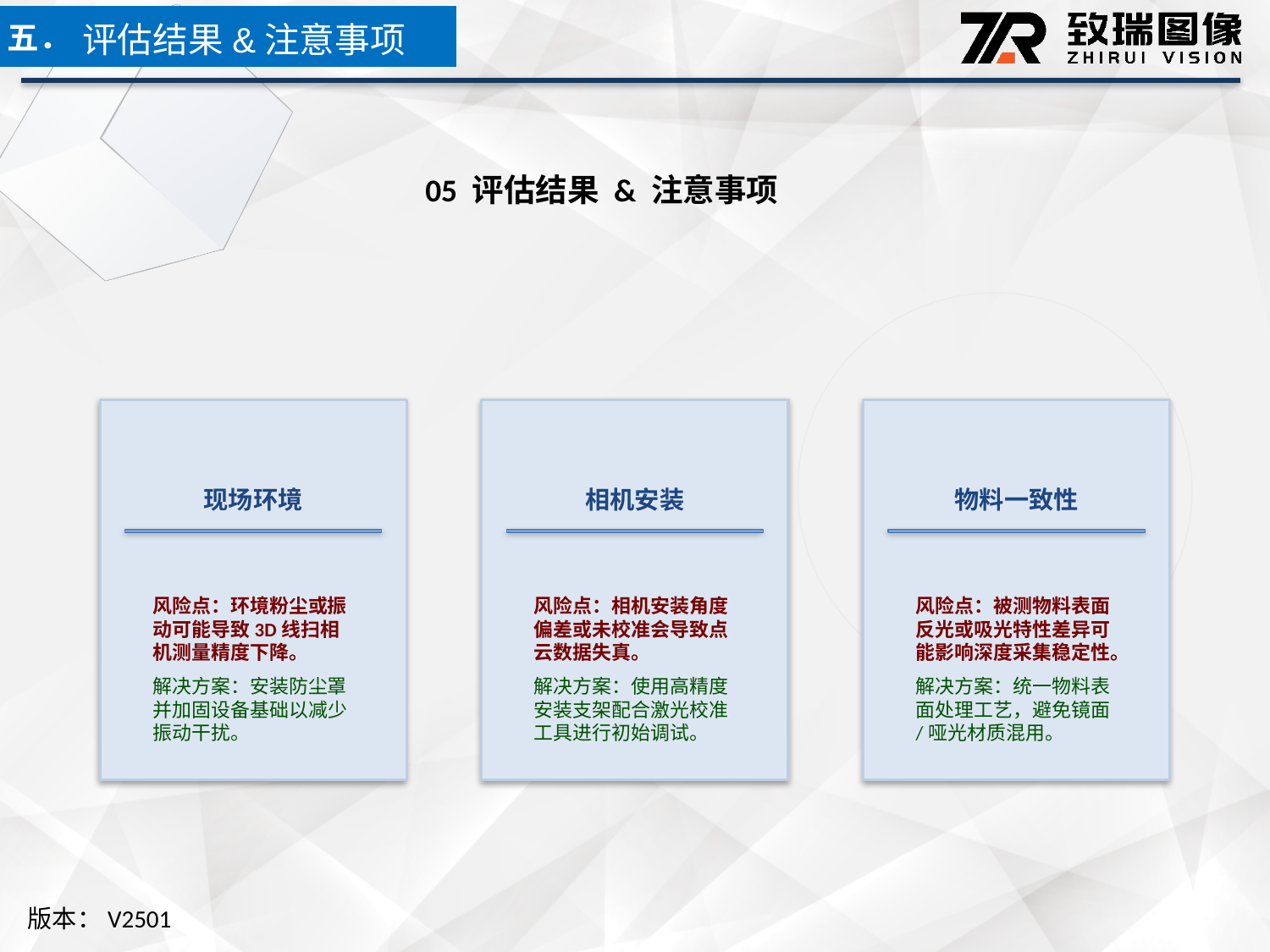

五．
评估结果&注意事项

05 评估结果 & 注意事项

现场环境

相机安装

物料一致性

风险点：环境粉尘或振动可能导致3D线扫相机测量精度下降。
解决方案：安装防尘罩并加固设备基础以减少振动干扰。

风险点：相机安装角度偏差或未校准会导致点云数据失真。
解决方案：使用高精度安装支架配合激光校准工具进行初始调试。

风险点：被测物料表面反光或吸光特性差异可能影响深度采集稳定性。
解决方案：统一物料表面处理工艺，避免镜面/哑光材质混用。